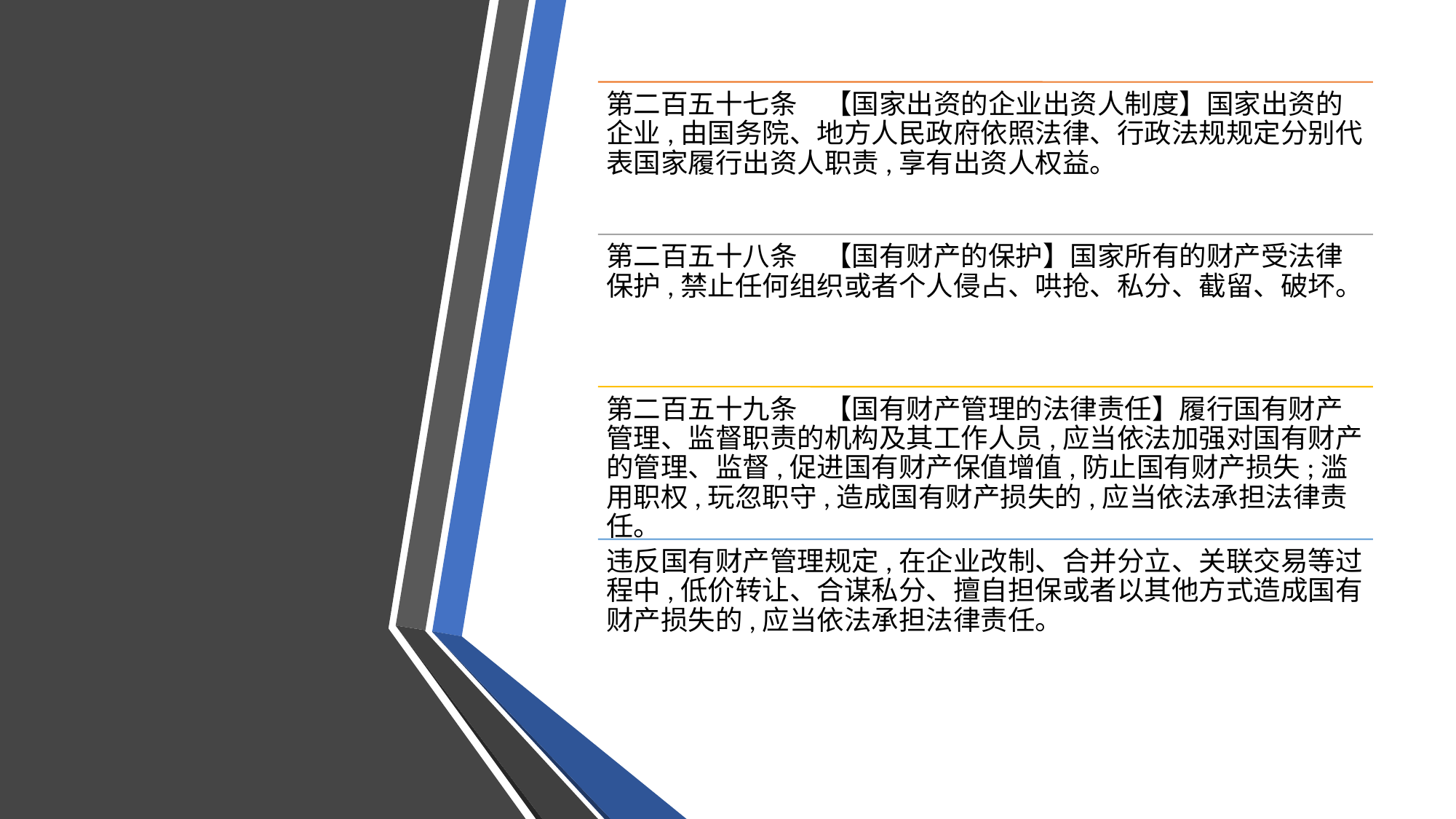

第二百五十七条　【国家出资的企业出资人制度】国家出资的企业,由国务院、地方人民政府依照法律、行政法规规定分别代表国家履行出资人职责,享有出资人权益。
第二百五十八条　【国有财产的保护】国家所有的财产受法律保护,禁止任何组织或者个人侵占、哄抢、私分、截留、破坏。
第二百五十九条　【国有财产管理的法律责任】履行国有财产管理、监督职责的机构及其工作人员,应当依法加强对国有财产的管理、监督,促进国有财产保值增值,防止国有财产损失;滥用职权,玩忽职守,造成国有财产损失的,应当依法承担法律责任。
违反国有财产管理规定,在企业改制、合并分立、关联交易等过程中,低价转让、合谋私分、擅自担保或者以其他方式造成国有财产损失的,应当依法承担法律责任。